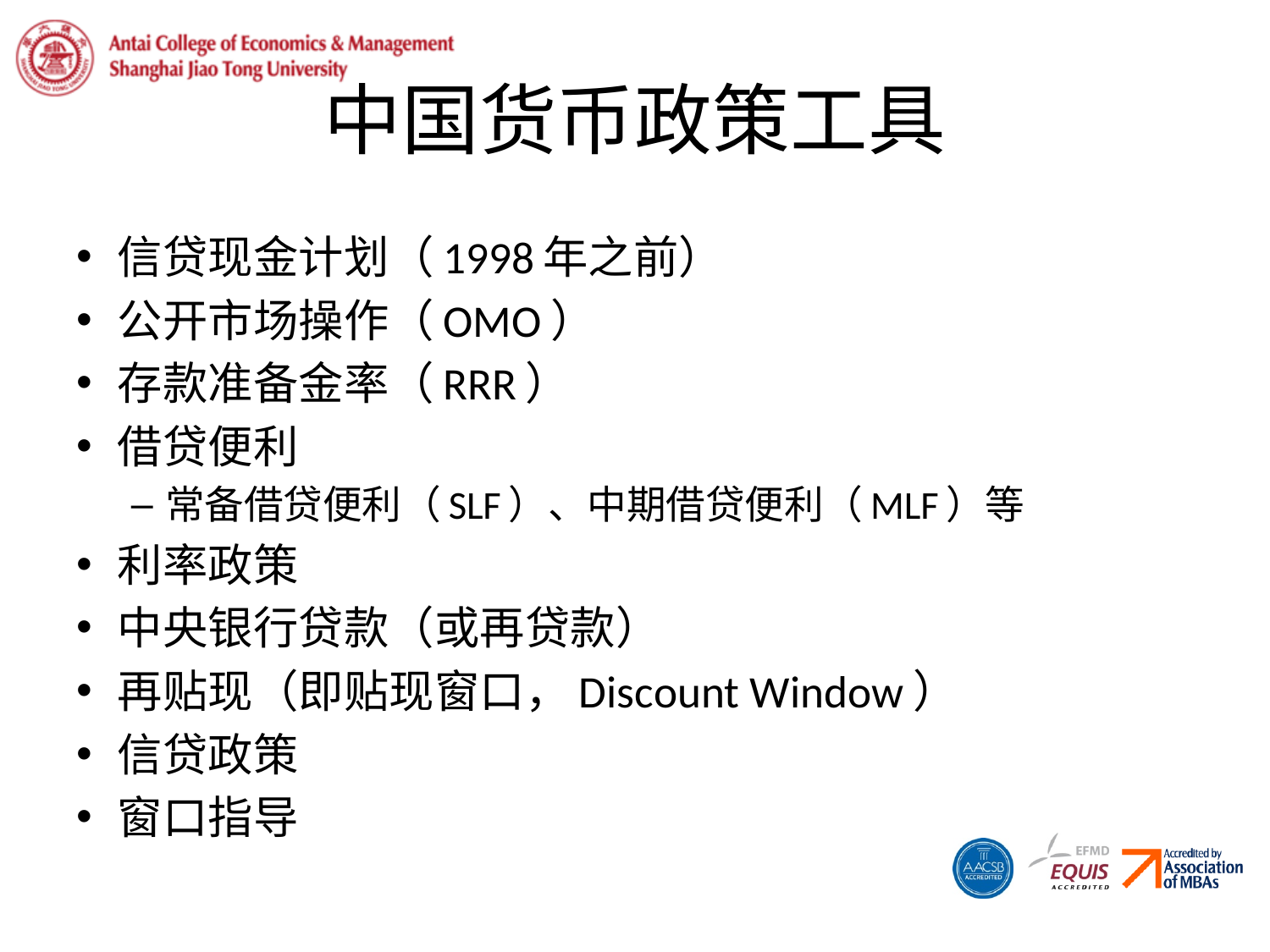

# 中国货币政策工具
信贷现金计划（1998年之前）
公开市场操作（OMO）
存款准备金率（RRR）
借贷便利
常备借贷便利（SLF）、中期借贷便利（MLF）等
利率政策
中央银行贷款（或再贷款）
再贴现（即贴现窗口，Discount Window）
信贷政策
窗口指导